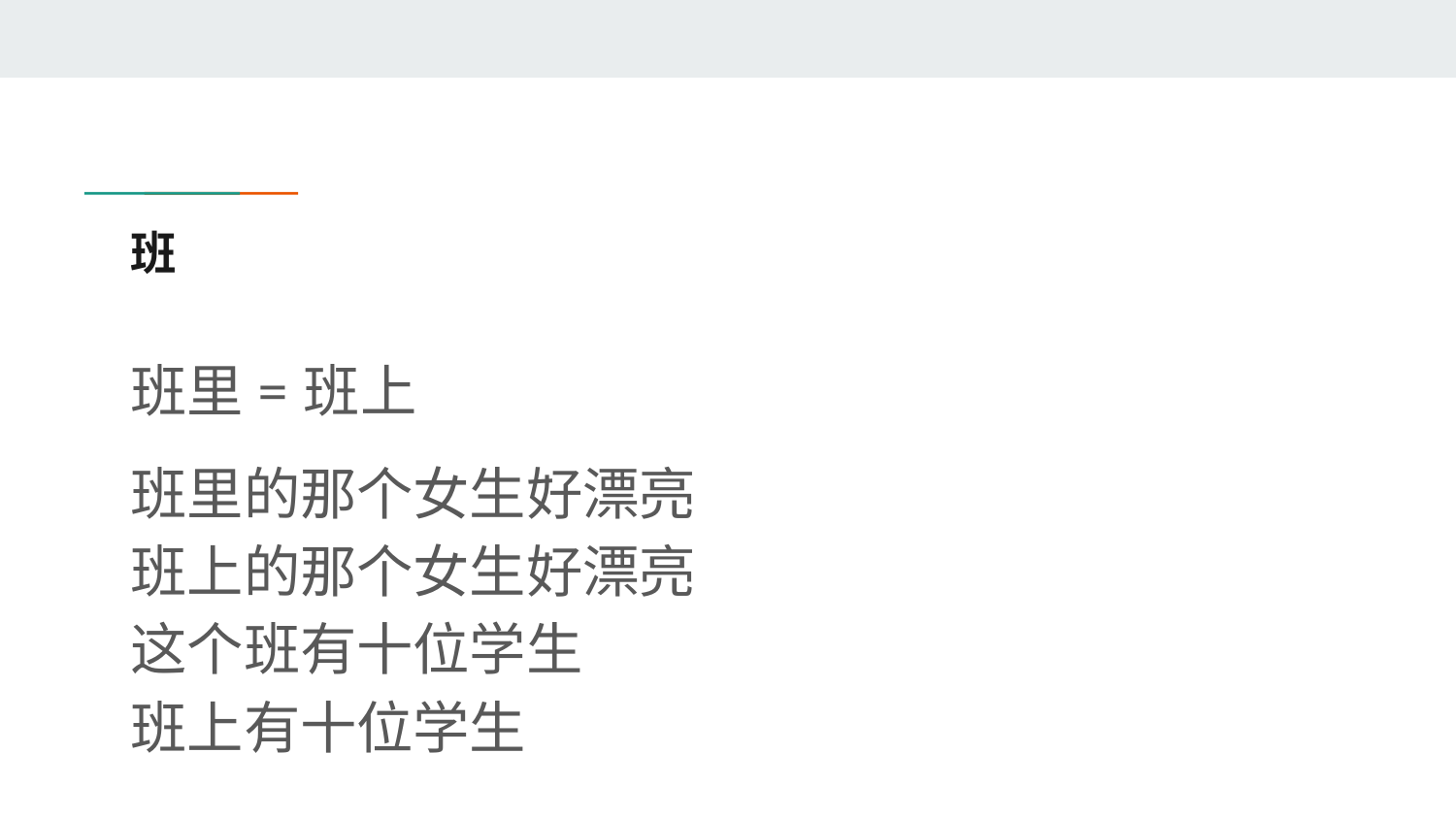

# 班
班里=班上
班里的那个女生好漂亮
班上的那个女生好漂亮
这个班有十位学生
班上有十位学生